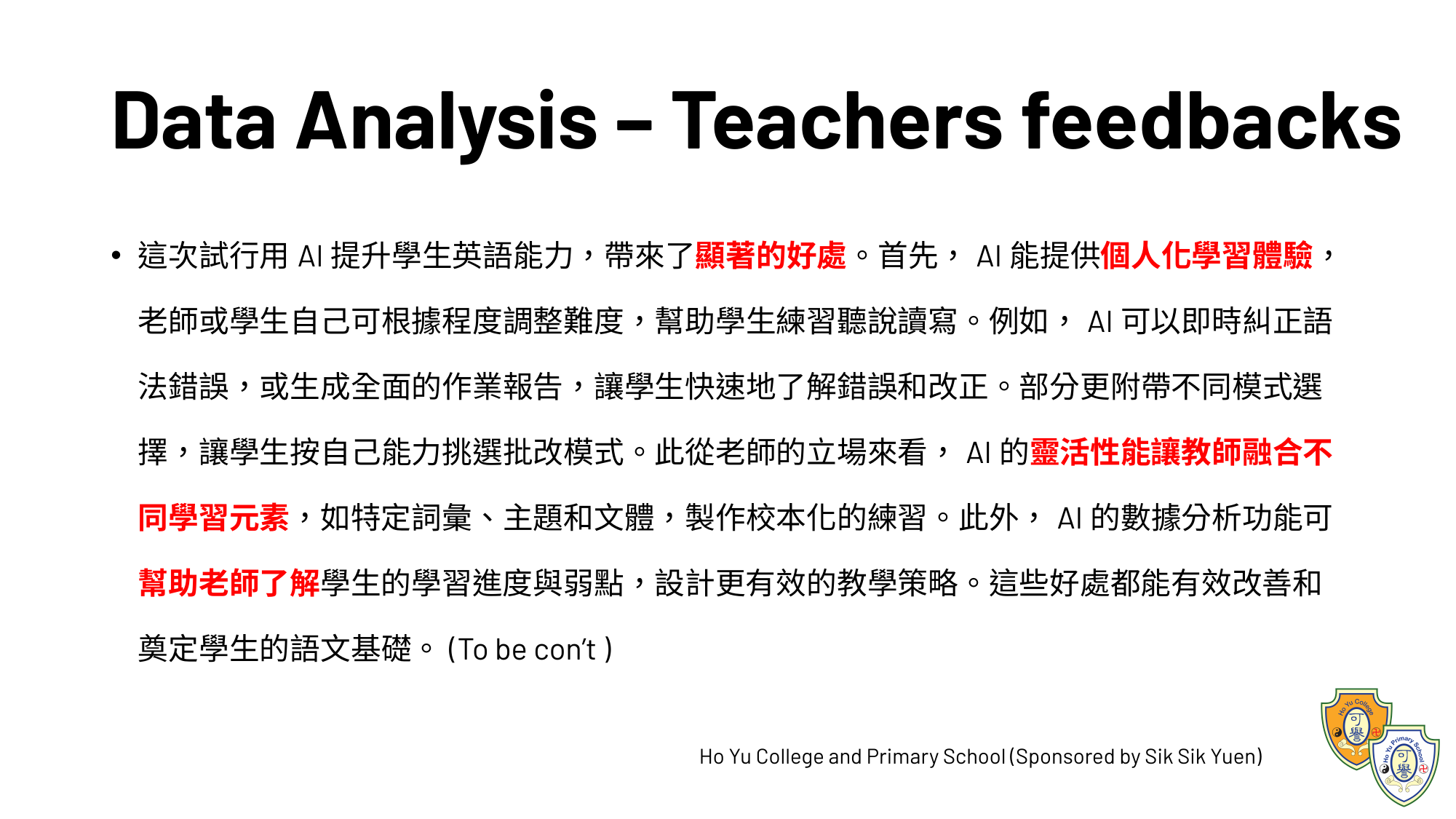

# Data Analysis – Teachers feedbacks
這次試行用AI提升學生英語能力，帶來了顯著的好處。首先，AI能提供個人化學習體驗，老師或學生自己可根據程度調整難度，幫助學生練習聽說讀寫。例如，AI可以即時糾正語法錯誤，或生成全面的作業報告，讓學生快速地了解錯誤和改正。部分更附帶不同模式選擇，讓學生按自己能力挑選批改模式。此從老師的立場來看，AI的靈活性能讓教師融合不同學習元素，如特定詞彙、主題和文體，製作校本化的練習。此外，AI的數據分析功能可幫助老師了解學生的學習進度與弱點，設計更有效的教學策略。這些好處都能有效改善和奠定學生的語文基礎。(To be con’t )